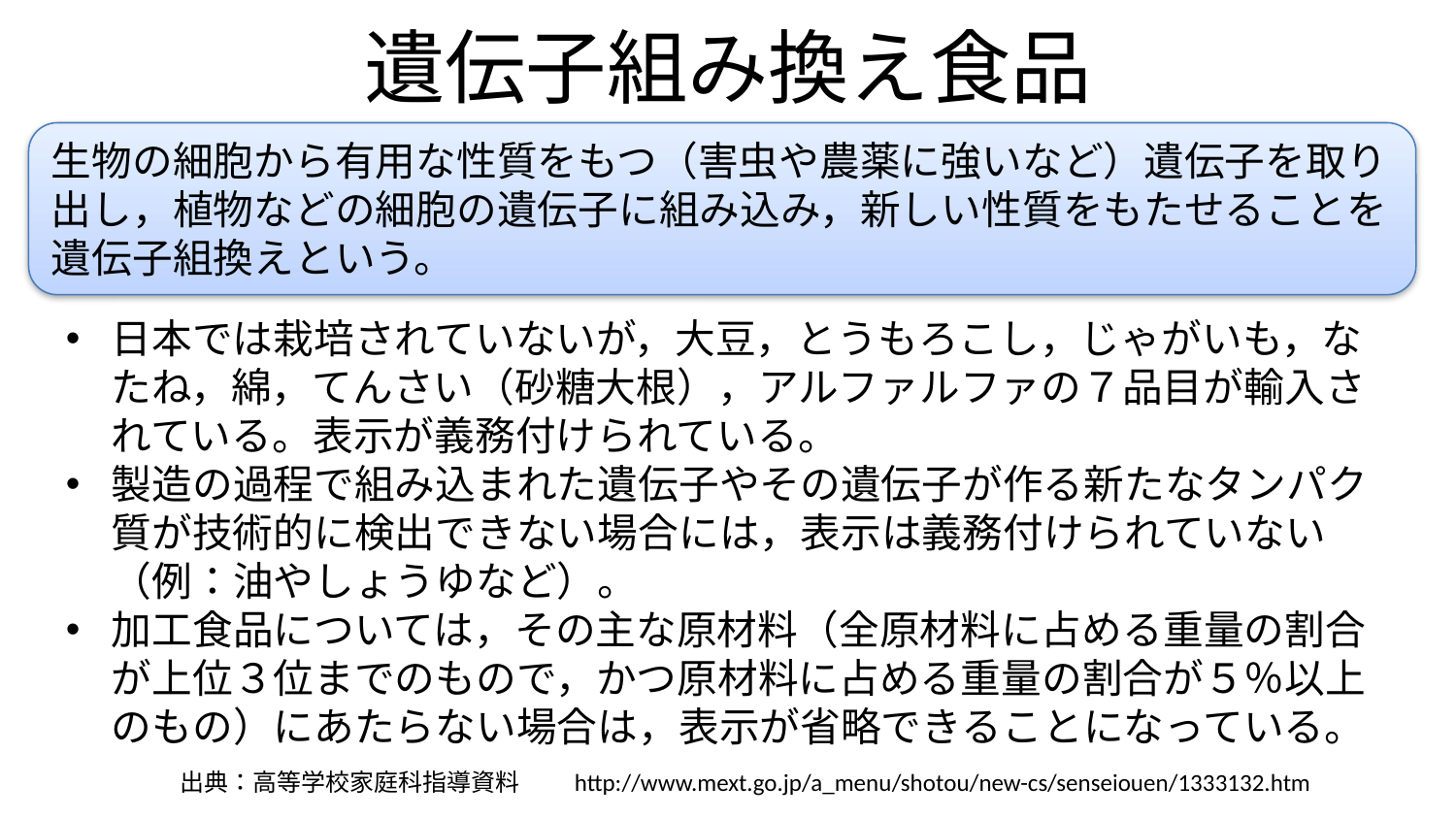

# 遺伝子組み換え食品
生物の細胞から有用な性質をもつ（害虫や農薬に強いなど）遺伝子を取り出し，植物などの細胞の遺伝子に組み込み，新しい性質をもたせることを遺伝子組換えという。
日本では栽培されていないが，大豆，とうもろこし，じゃがいも，なたね，綿，てんさい（砂糖大根），アルファルファの７品目が輸入されている。表示が義務付けられている。
製造の過程で組み込まれた遺伝子やその遺伝子が作る新たなタンパク質が技術的に検出できない場合には，表示は義務付けられていない（例：油やしょうゆなど）。
加工食品については，その主な原材料（全原材料に占める重量の割合が上位３位までのもので，かつ原材料に占める重量の割合が５％以上のもの）にあたらない場合は，表示が省略できることになっている。
出典：高等学校家庭科指導資料　　http://www.mext.go.jp/a_menu/shotou/new-cs/senseiouen/1333132.htm